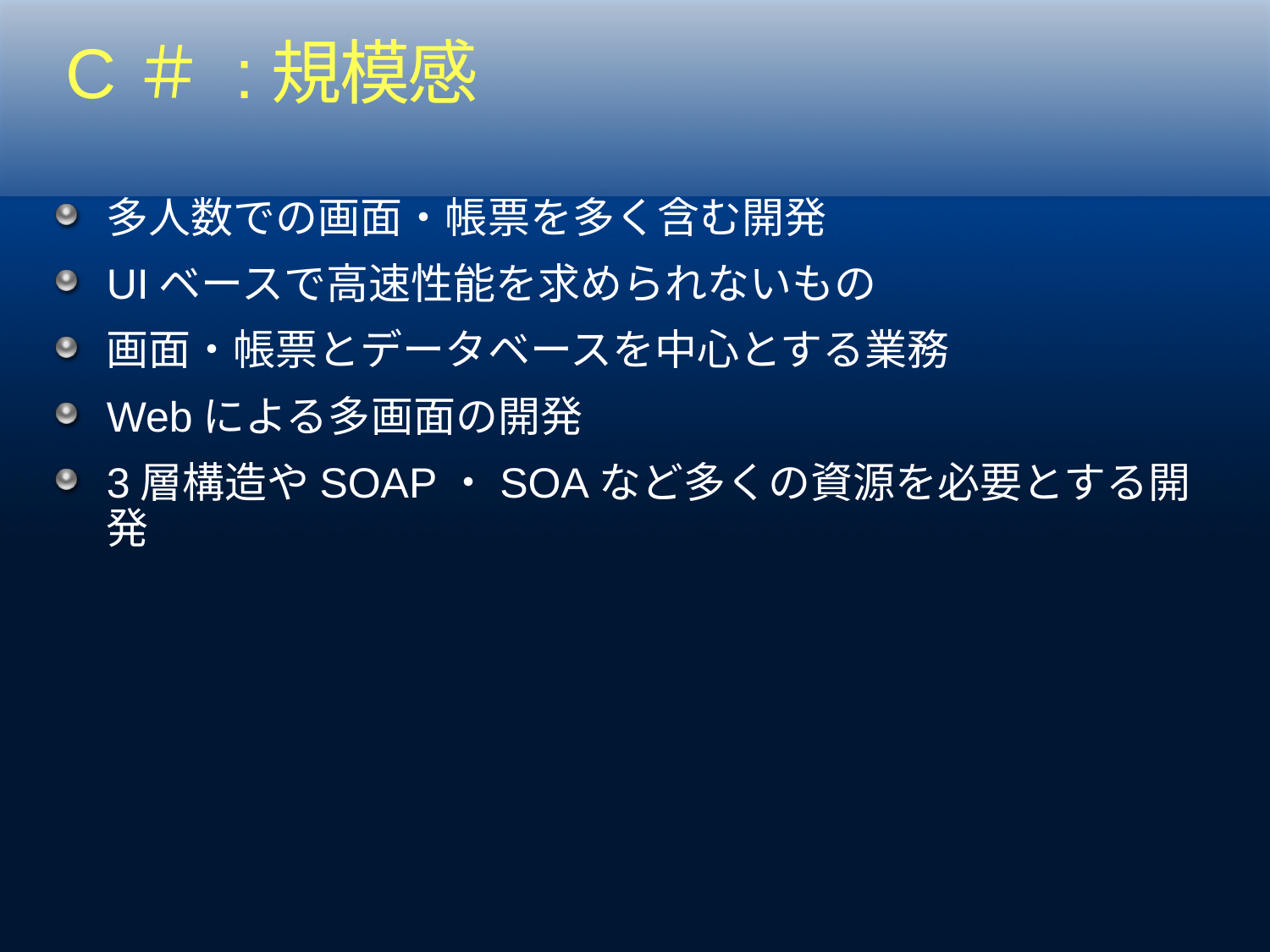

# C＃ :規模感
多人数での画面・帳票を多く含む開発
UIベースで高速性能を求められないもの
画面・帳票とデータベースを中心とする業務
Webによる多画面の開発
3層構造やSOAP・SOAなど多くの資源を必要とする開発